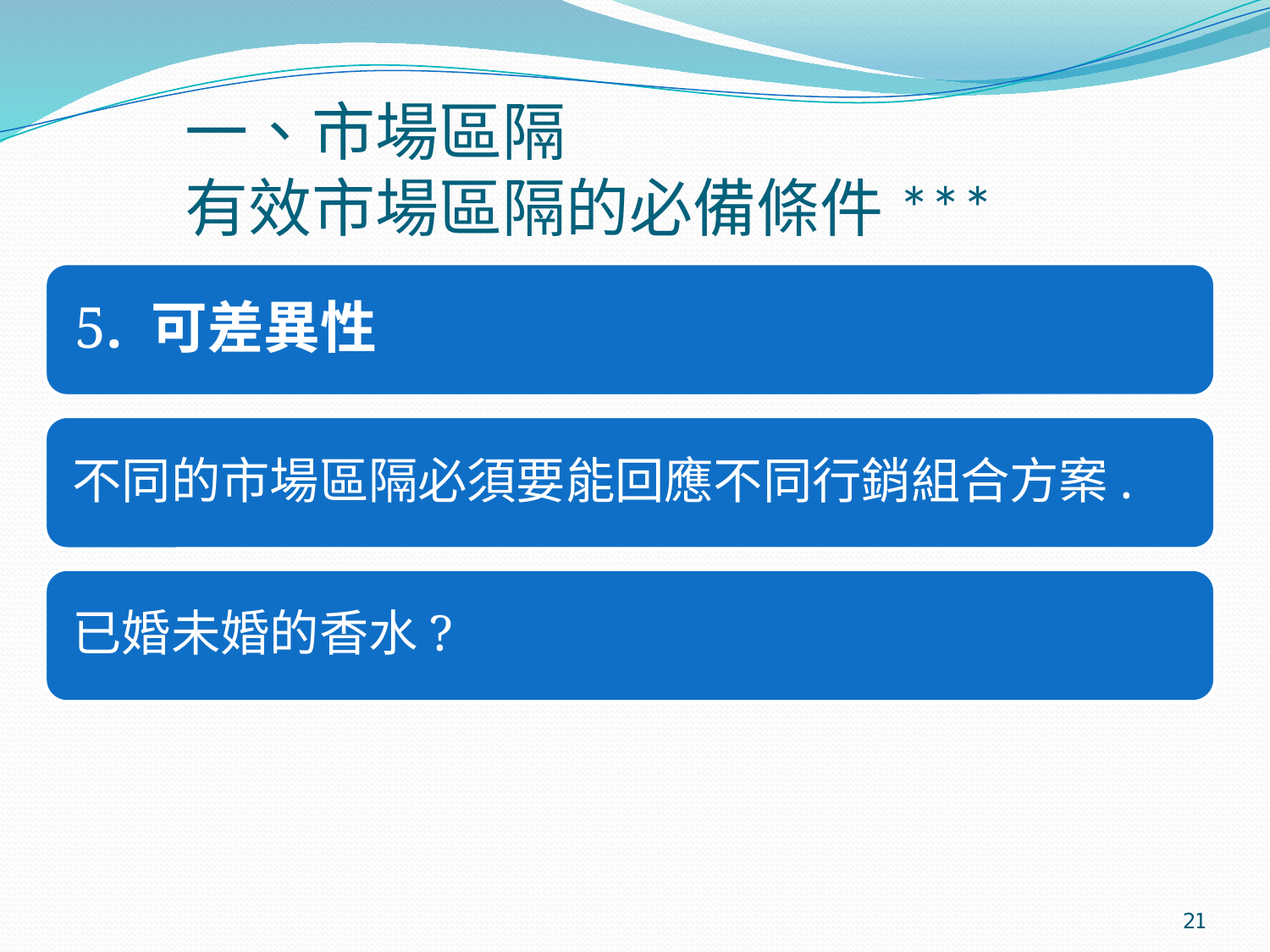

# 一、市場區隔 有效市場區隔的必備條件***
5. 可差異性
不同的市場區隔必須要能回應不同行銷組合方案.
已婚未婚的香水?
21